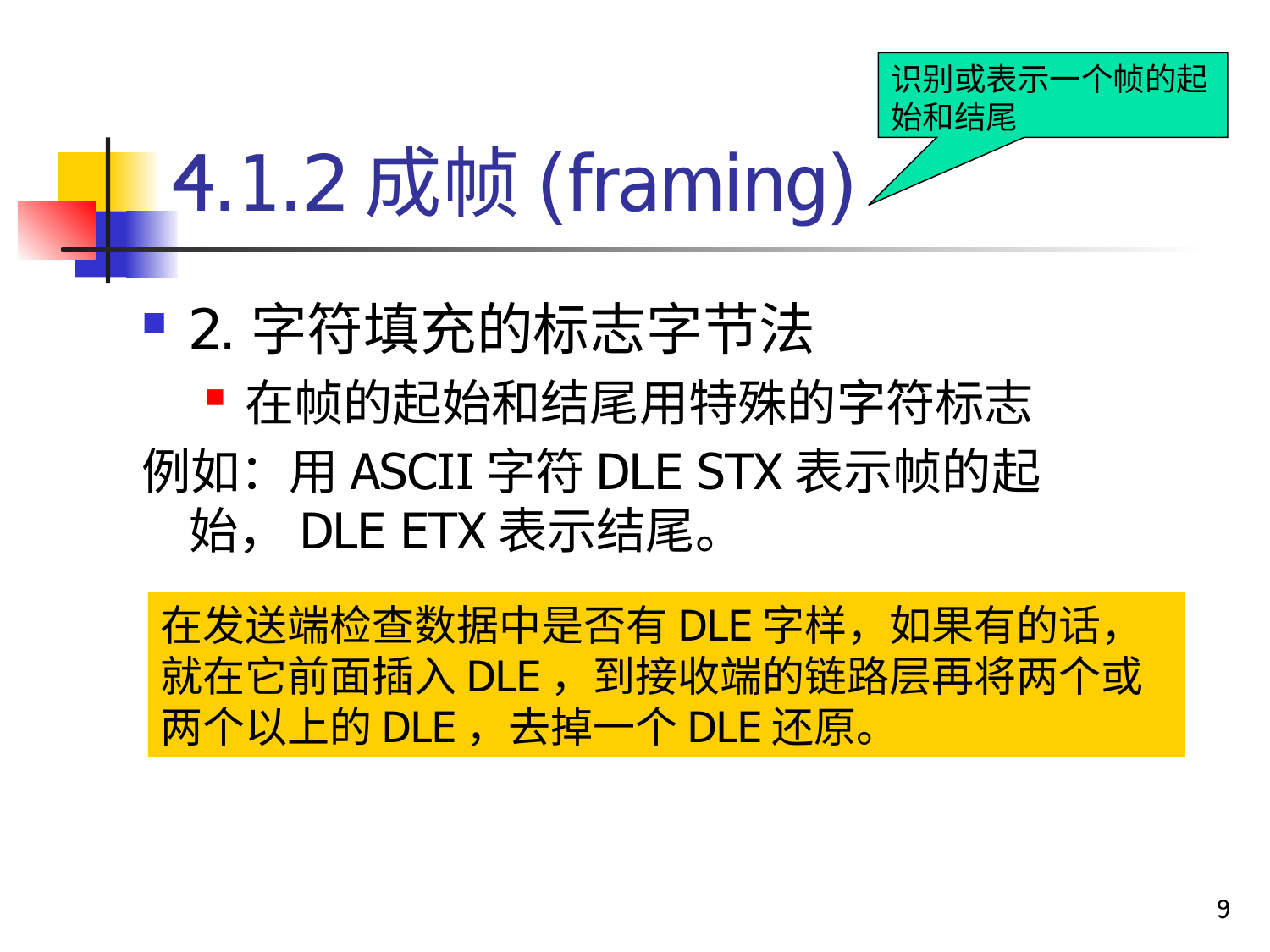

# 4.1.2成帧(framing)
识别或表示一个帧的起始和结尾
2.字符填充的标志字节法
在帧的起始和结尾用特殊的字符标志
例如：用ASCII字符DLE STX表示帧的起始，DLE ETX表示结尾。

在发送端检查数据中是否有DLE字样，如果有的话，就在它前面插入DLE，到接收端的链路层再将两个或两个以上的DLE，去掉一个DLE还原。
9